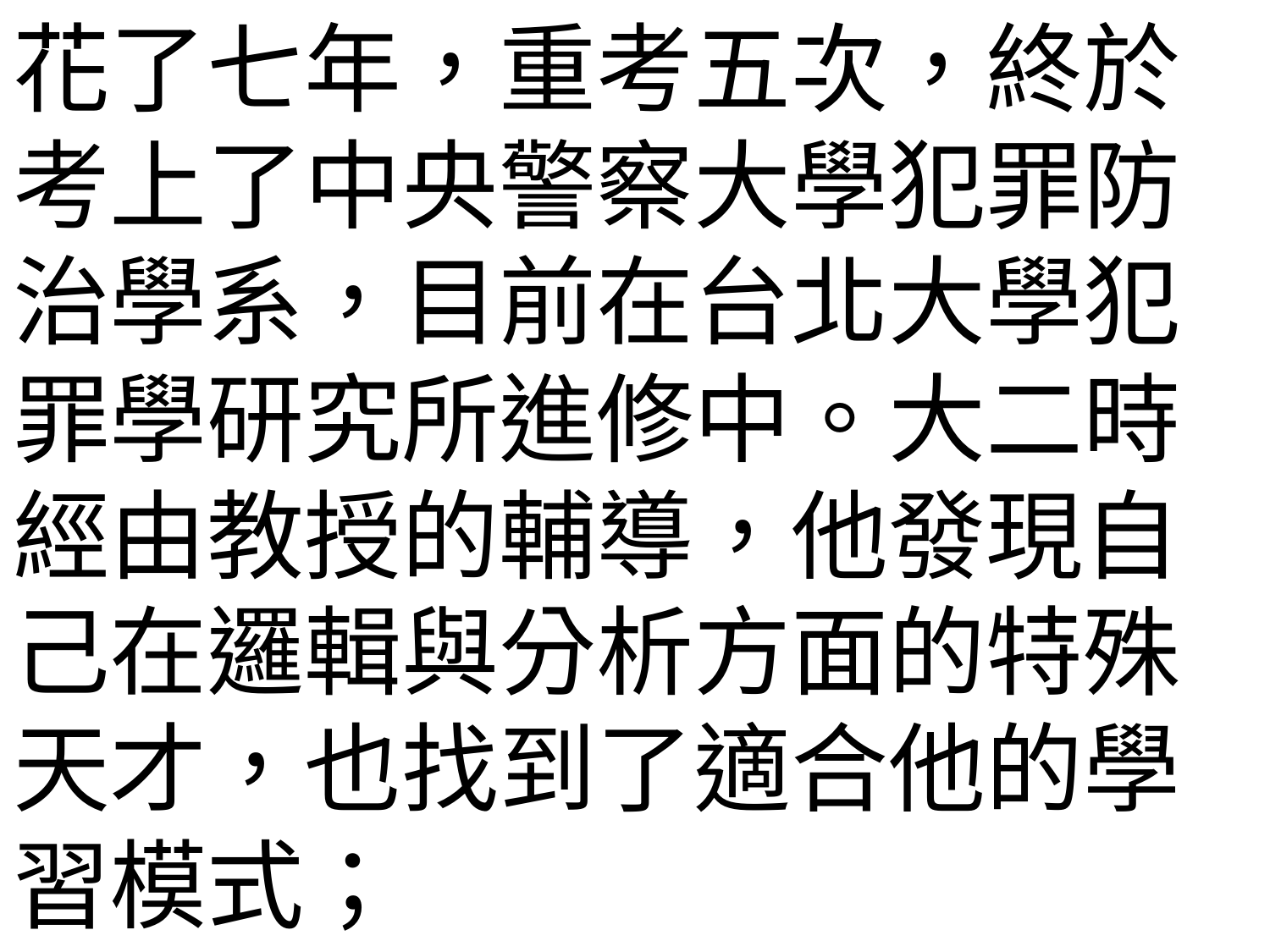

花了七年，重考五次，終於考上了中央警察大學犯罪防治學系，目前在台北大學犯罪學研究所進修中。大二時經由教授的輔導，他發現自己在邏輯與分析方面的特殊天才，也找到了適合他的學習模式；